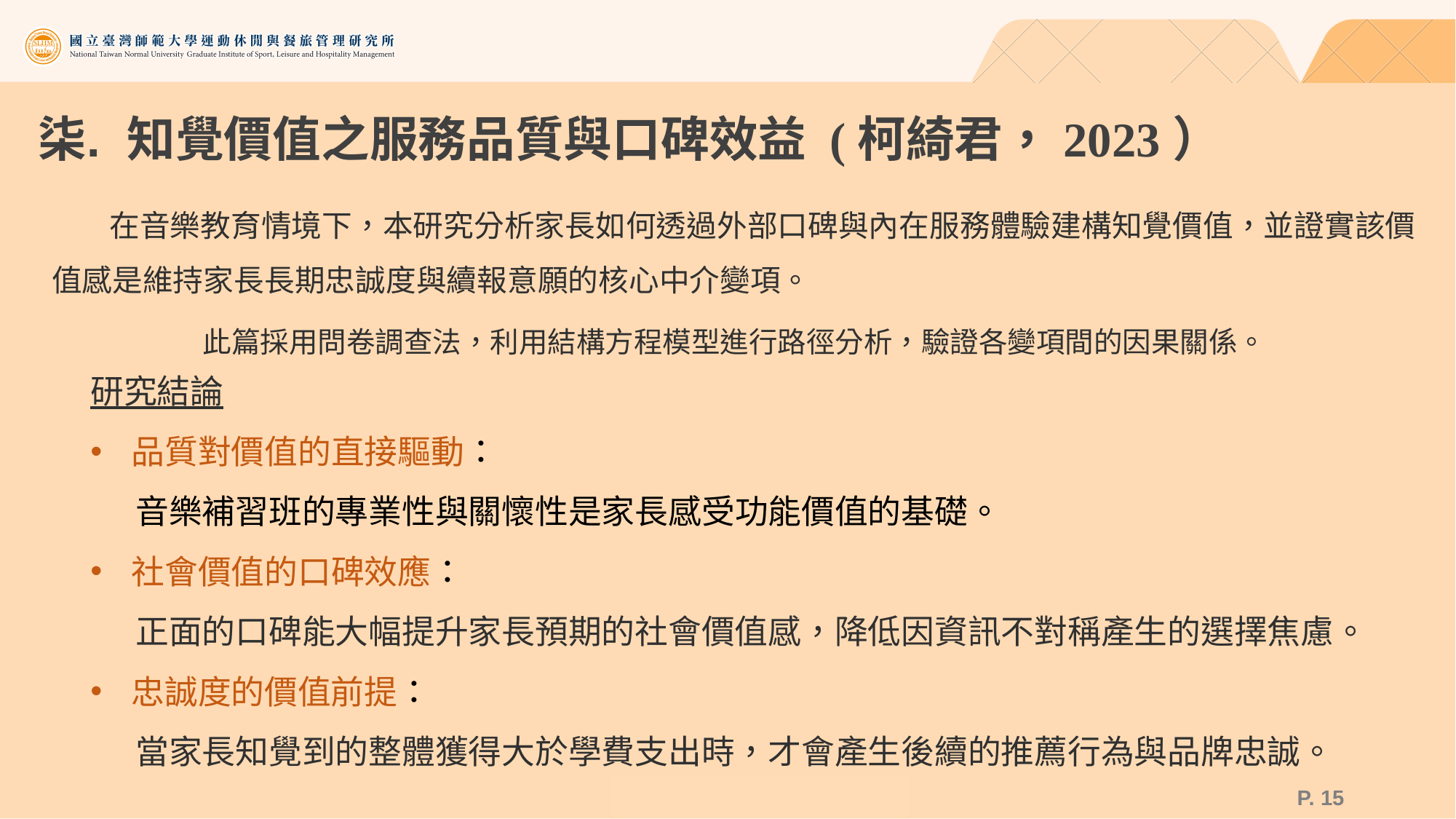

# 知覺價值之服務品質與口碑效益 (柯綺君，2023）
        在音樂教育情境下，本研究分析家長如何透過外部口碑與內在服務體驗建構知覺價值，並證實該價值感是維持家長長期忠誠度與續報意願的核心中介變項。
此篇採用問卷調查法，利用結構方程模型進行路徑分析，驗證各變項間的因果關係。
研究結論
品質對價值的直接驅動：
     音樂補習班的專業性與關懷性是家長感受功能價值的基礎。
社會價值的口碑效應：
     正面的口碑能大幅提升家長預期的社會價值感，降低因資訊不對稱產生的選擇焦慮。
忠誠度的價值前提：
     當家長知覺到的整體獲得大於學費支出時，才會產生後續的推薦行為與品牌忠誠。

P. 15